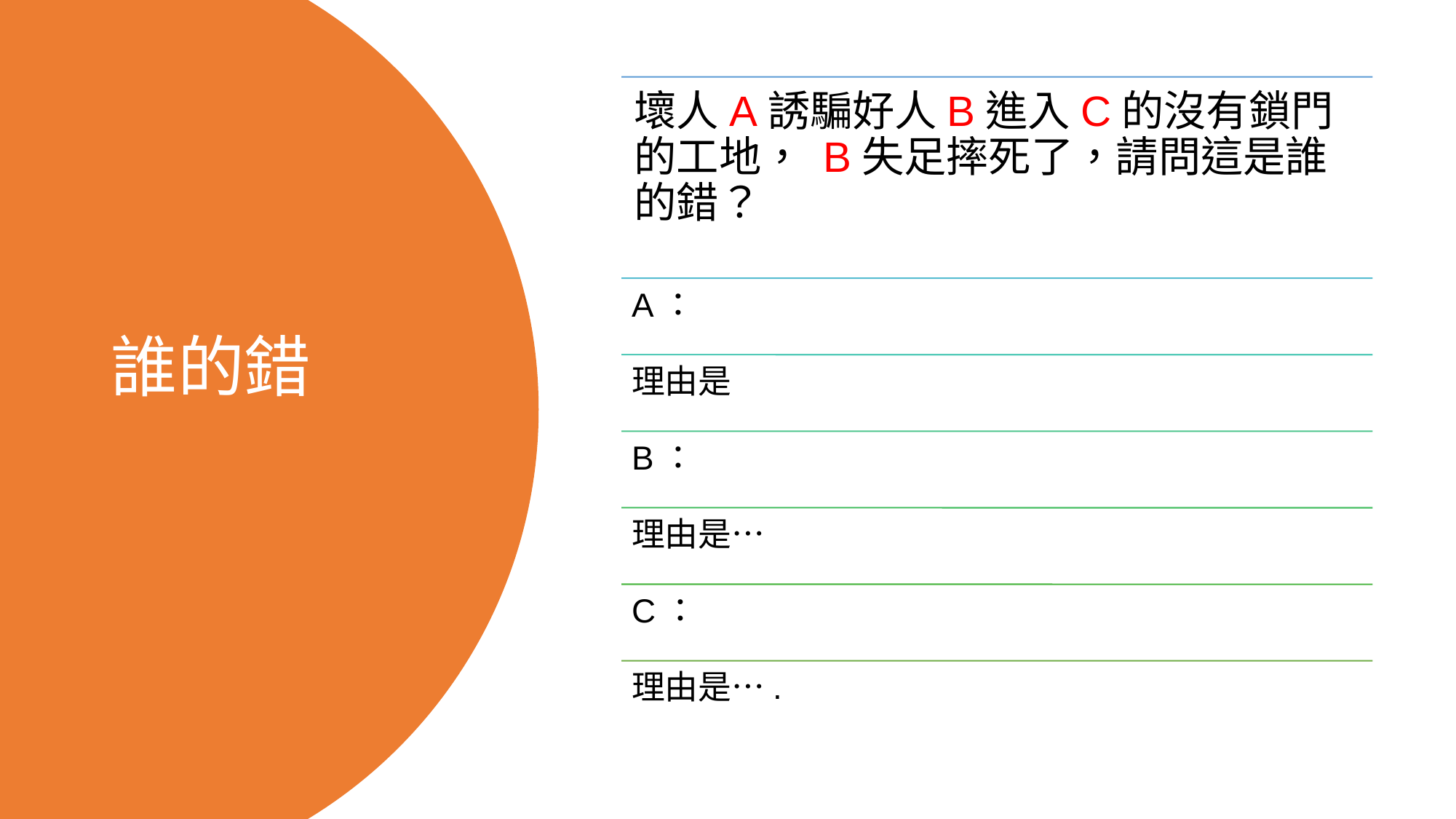

壞人A誘騙好人B進入C的沒有鎖門的工地， B失足摔死了，請問這是誰的錯？
A：
理由是
B：
理由是…
C：
理由是….
# 誰的錯